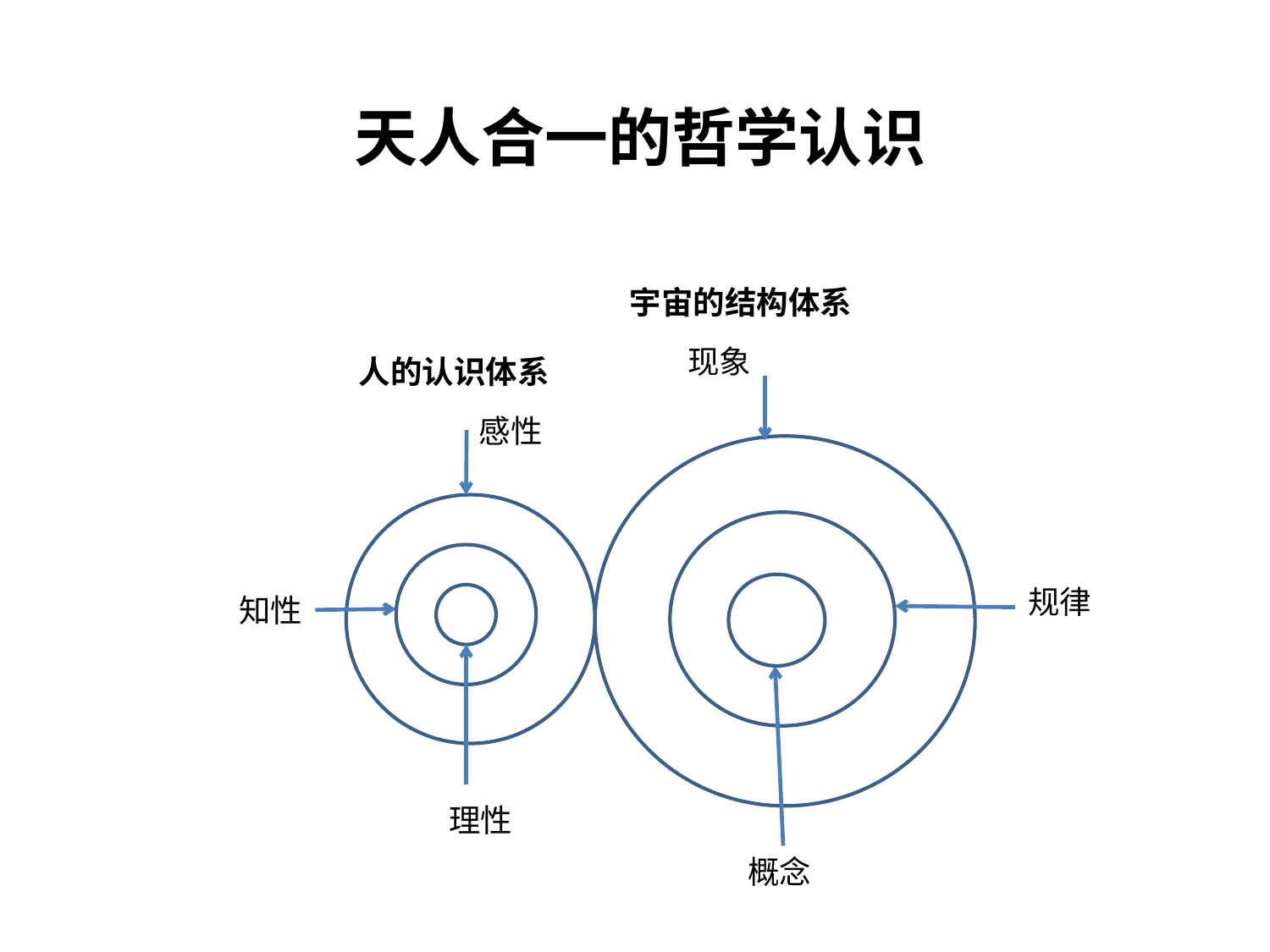

天人合一的哲学认识
宇宙的结构体系
现象
人的认识体系
感性

规律
知性

理性
概念